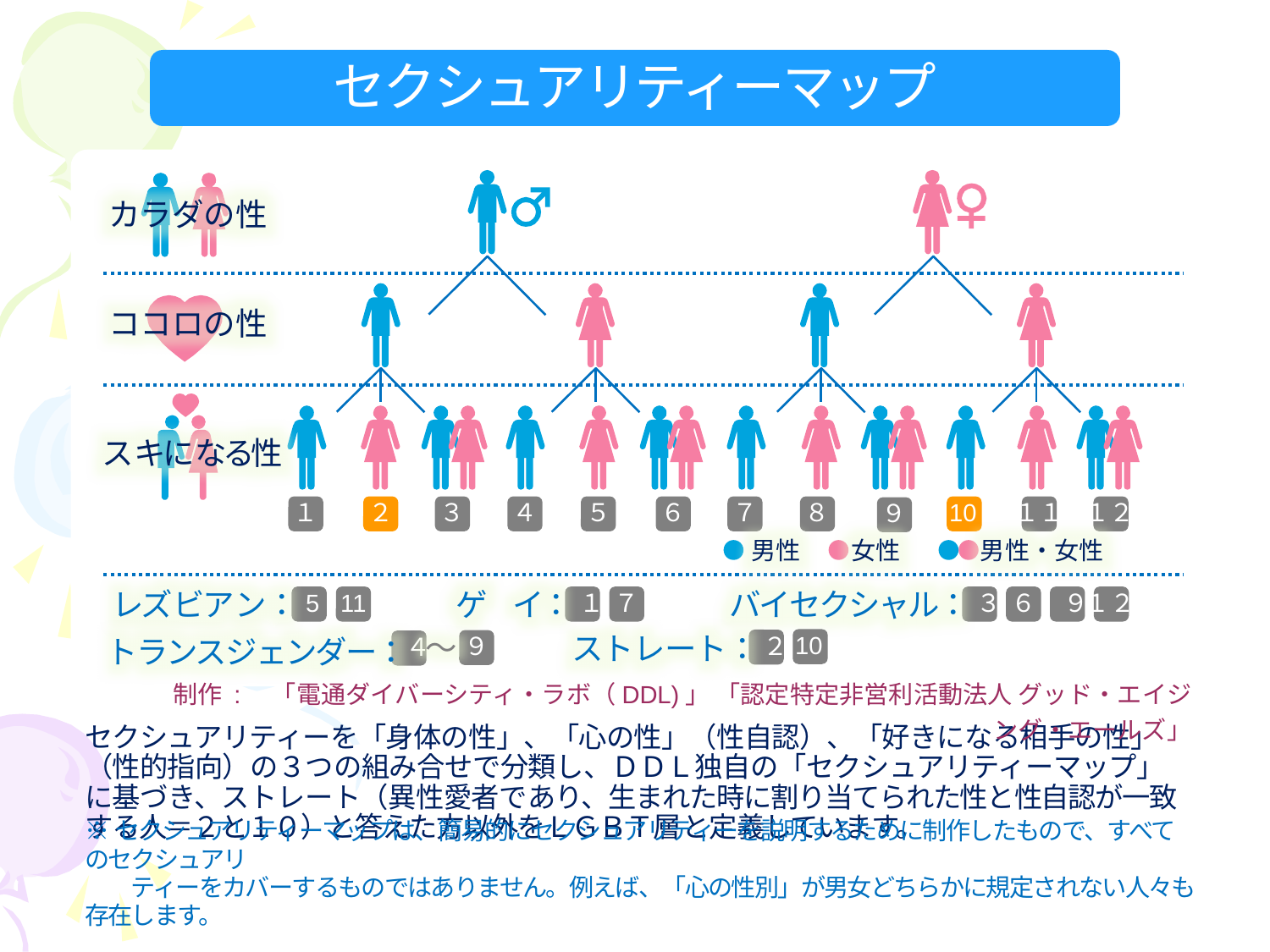

セクシュアリティーマップ

カラダの性

ココロの性

スキになる性
１
２
３
４
５
６
７
８
10
１１
１２
９
男性
女性
男性・女性

レズビアン：
ゲ　イ：
バイセクシャル：
5
11
１
７
３
６
９
１２
～
ストレート：
10
２
９
４
トランスジェンダー：
制作 :　「電通ダイバーシティ・ラボ（DDL)」 「認定特定非営利活動法人 グッド・エイジング・エールズ」
セクシュアリティーを「身体の性」、「心の性」（性自認）、「好きになる相手の性」（性的指向）の３つの組み合せで分類し、ＤＤＬ独自の「セクシュアリティーマップ」に基づき、ストレート（異性愛者であり、生まれた時に割り当てられた性と性自認が一致する人＝２と１０）と答えた方以外をＬＧＢＴ層と定義しています。
※セクシュアリティーマップは、簡易的にセクシュアリティーを説明するために制作したもので、すべてのセクシュアリ
　　ティーをカバーするものではありません。例えば、「心の性別」が男女どちらかに規定されない人々も存在します。